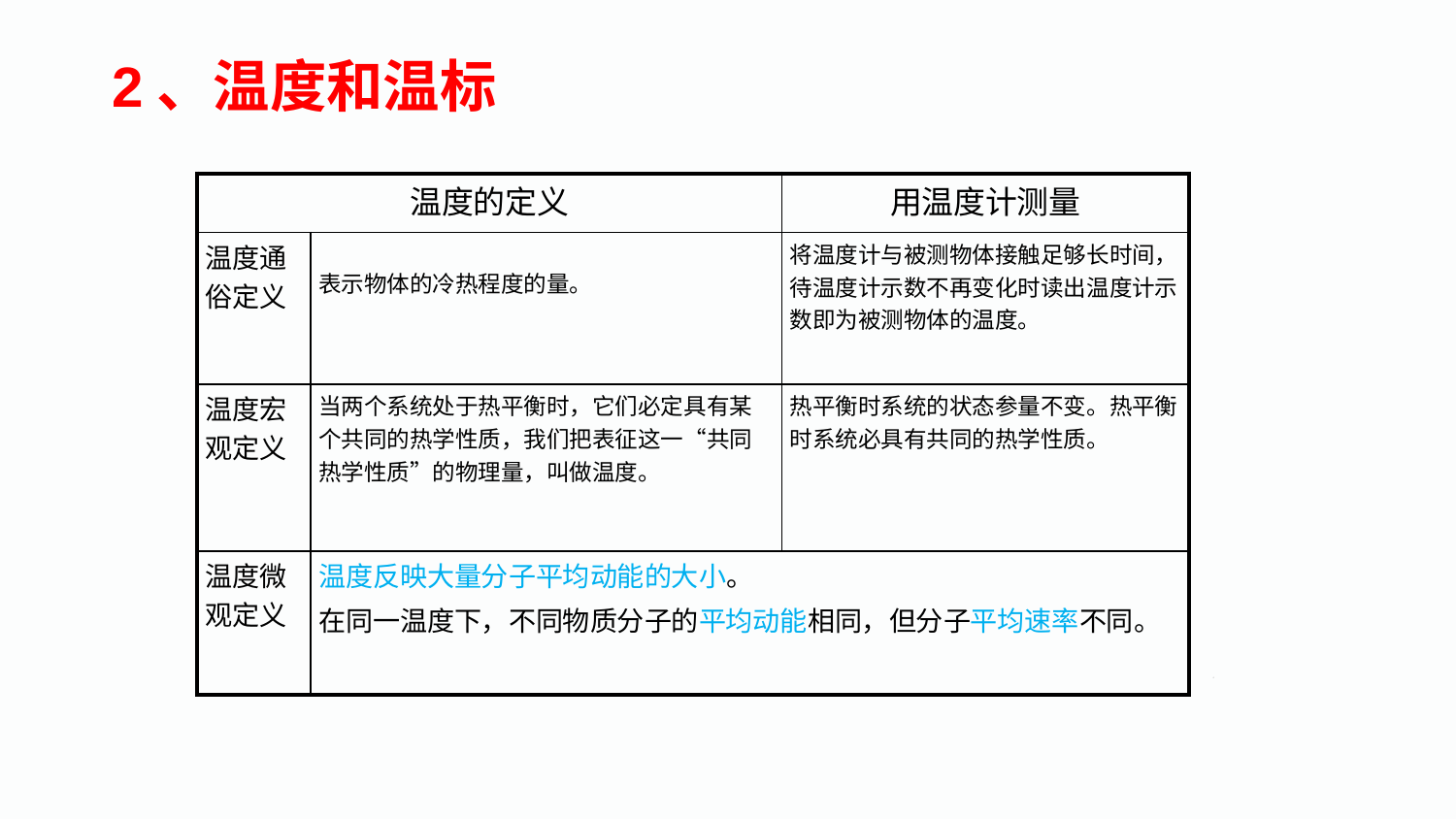

2、温度和温标
| 温度的定义 |  | 用温度计测量 |
| --- | --- | --- |
| 温度通俗定义 | 表示物体的冷热程度的量。 | 将温度计与被测物体接触足够长时间，待温度计示数不再变化时读出温度计示数即为被测物体的温度。 |
| 温度宏观定义 | 当两个系统处于热平衡时，它们必定具有某个共同的热学性质，我们把表征这一“共同热学性质”的物理量，叫做温度。 | 热平衡时系统的状态参量不变。热平衡时系统必具有共同的热学性质。 |
| 温度微观定义 | 温度反映大量分子平均动能的大小。 在同一温度下，不同物质分子的平均动能相同，但分子平均速率不同。 |  |
4